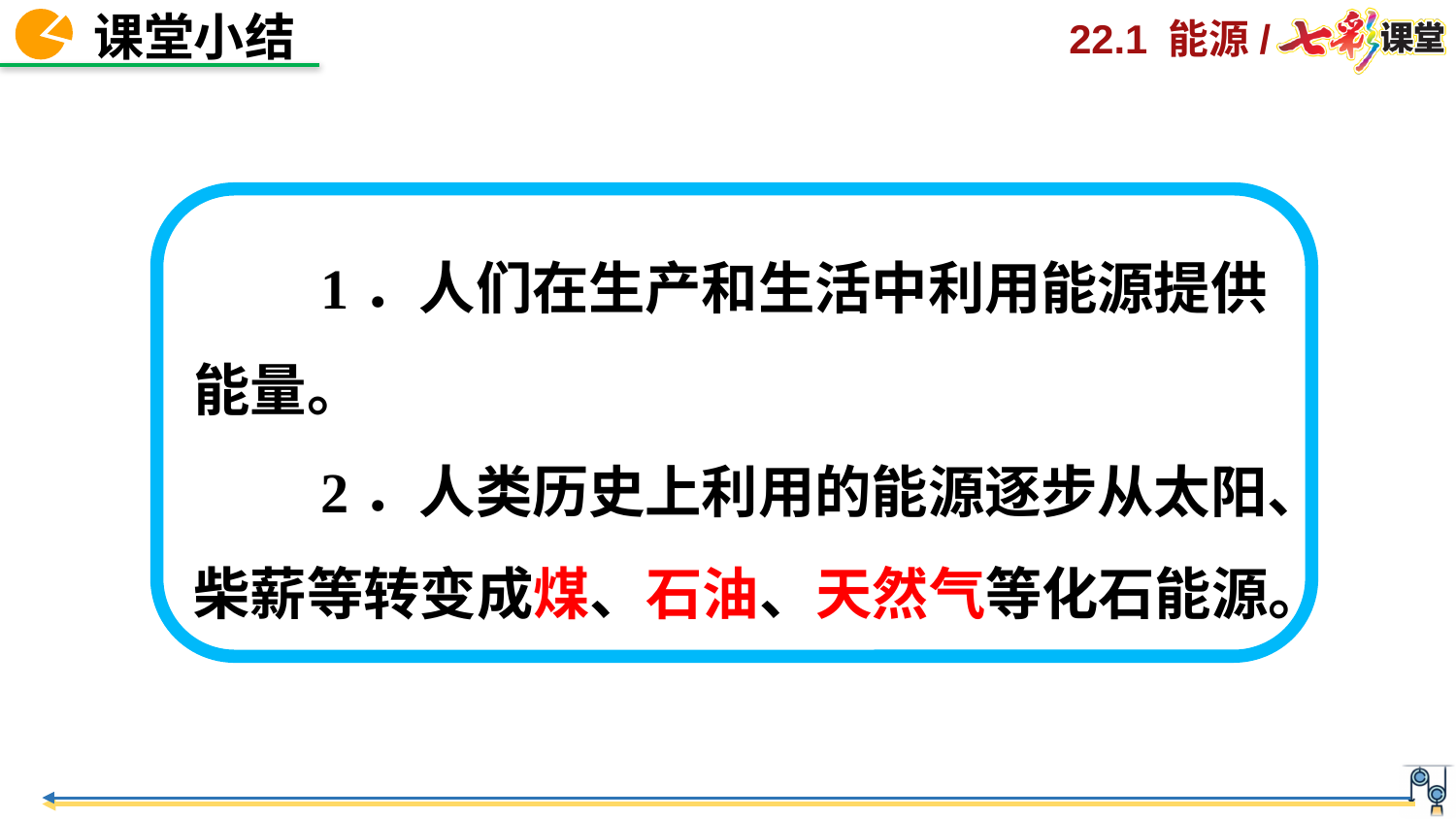

1．人们在生产和生活中利用能源提供能量。
　　2．人类历史上利用的能源逐步从太阳、柴薪等转变成煤、石油、天然气等化石能源。